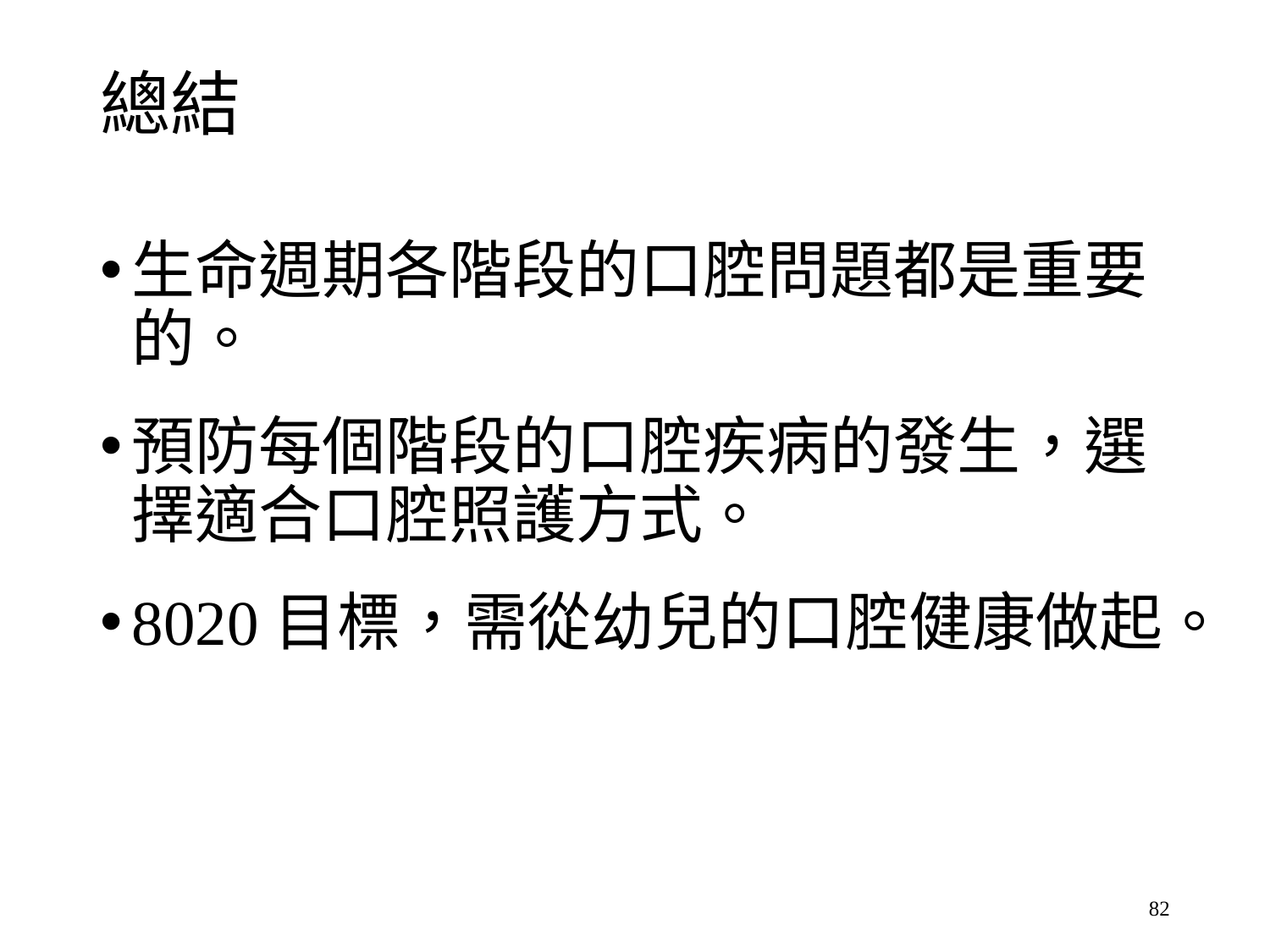

# 總結
生命週期各階段的口腔問題都是重要的。
預防每個階段的口腔疾病的發生，選擇適合口腔照護方式。
8020目標，需從幼兒的口腔健康做起。

82